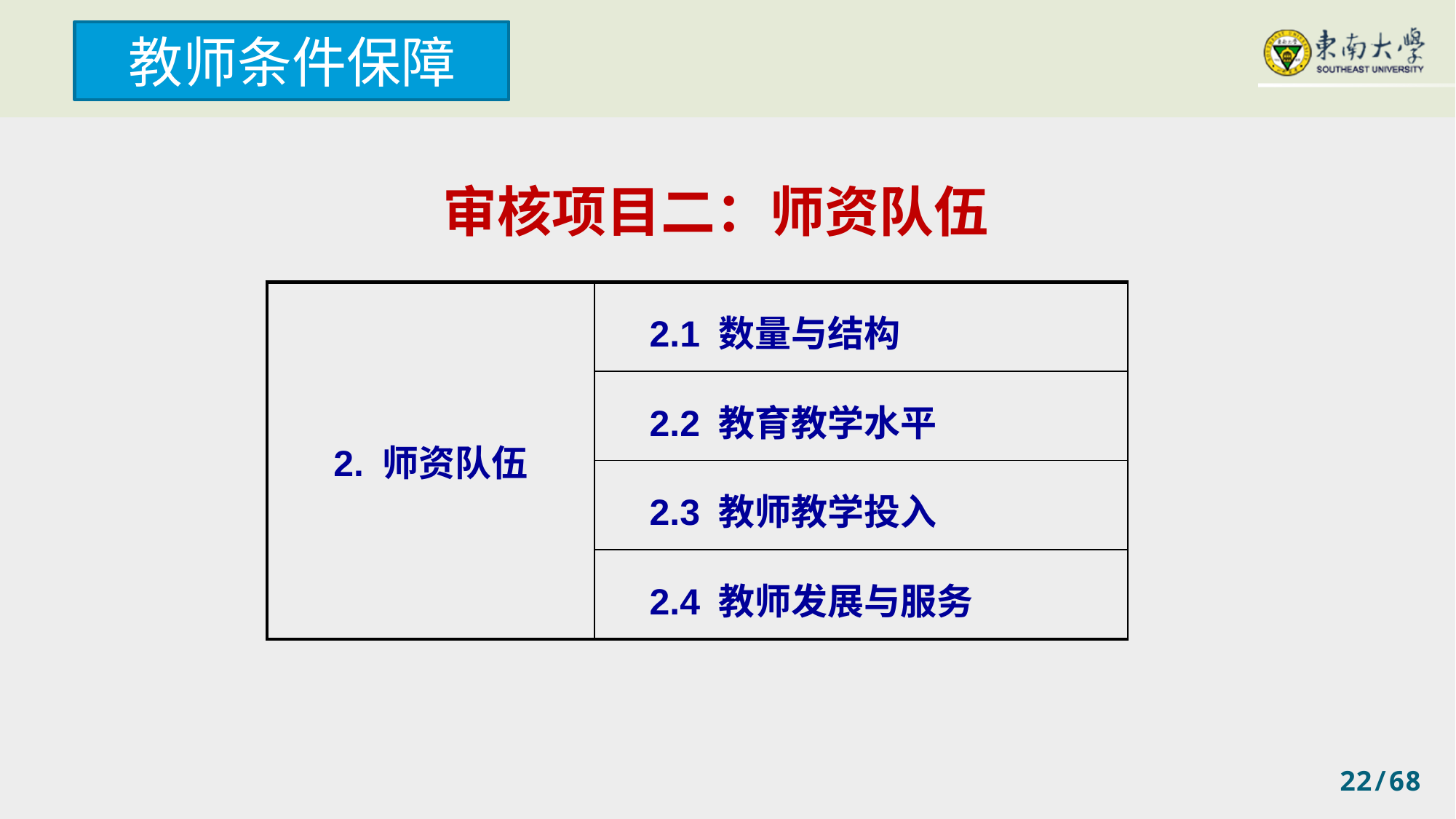

教师条件保障
      评估范围释义
审核项目二：师资队伍
| 2. 师资队伍 | 2.1 数量与结构 |
| --- | --- |
|  | 2.2 教育教学水平 |
|  | 2.3 教师教学投入 |
|  | 2.4 教师发展与服务 |